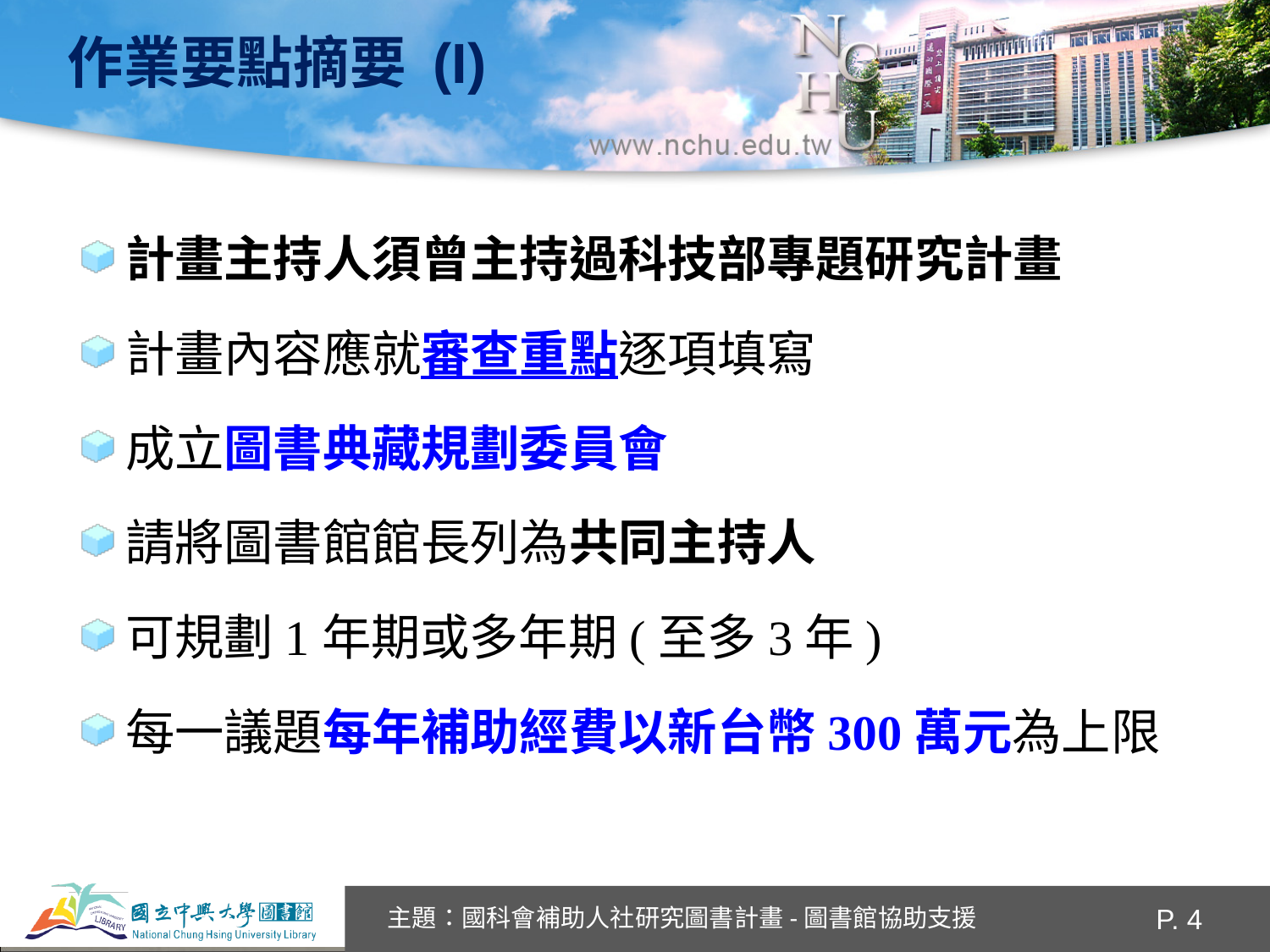

# 作業要點摘要 (I)
計畫主持人須曾主持過科技部專題研究計畫
計畫內容應就審查重點逐項填寫
成立圖書典藏規劃委員會
請將圖書館館長列為共同主持人
可規劃1年期或多年期(至多3年)
每一議題每年補助經費以新台幣300萬元為上限